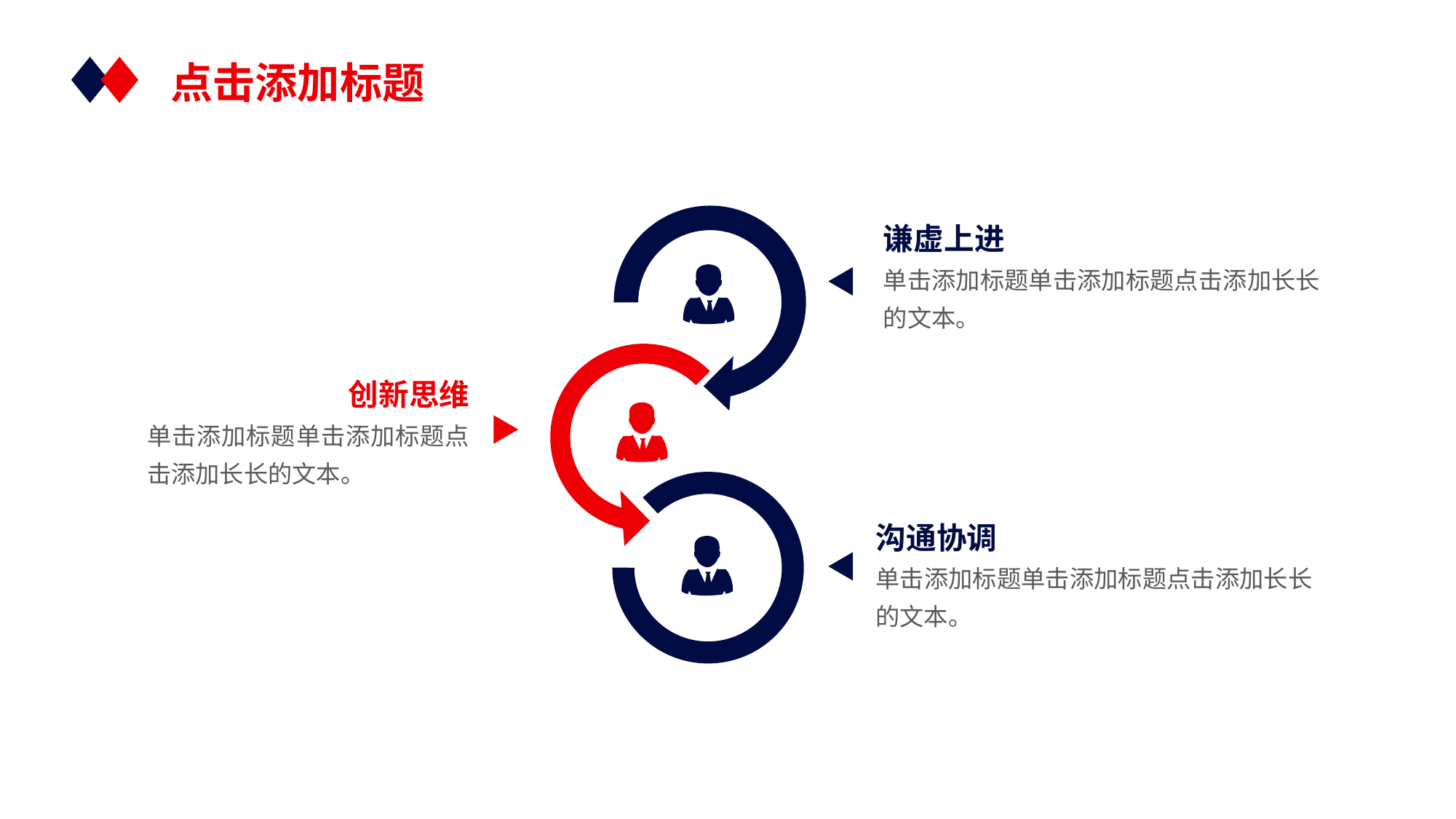

点击添加标题

谦虚上进
单击添加标题单击添加标题点击添加长长的文本。

创新思维
单击添加标题单击添加标题点击添加长长的文本。

沟通协调
单击添加标题单击添加标题点击添加长长的文本。